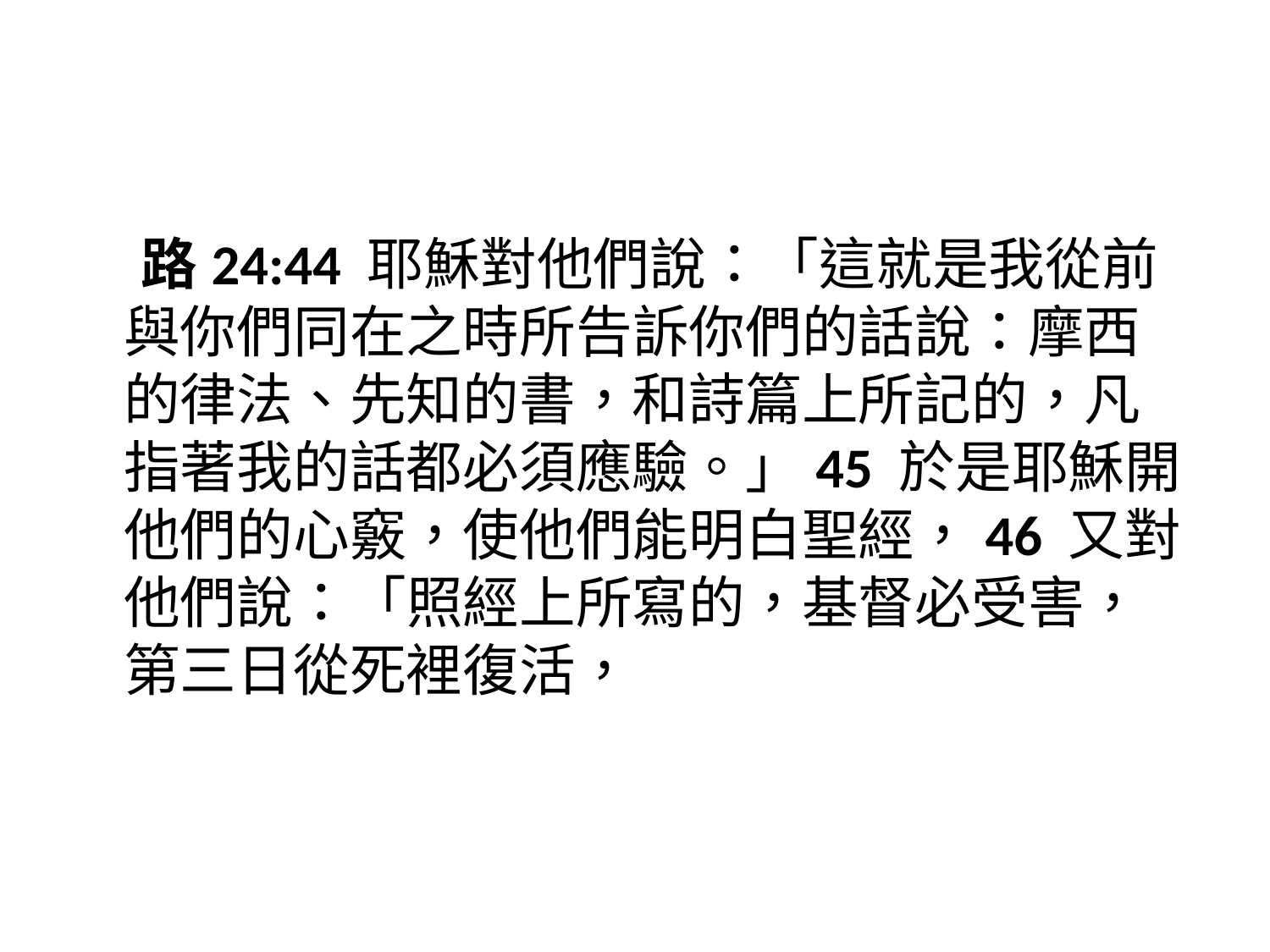

#
    路24:44 耶穌對他們說：「這就是我從前與你們同在之時所告訴你們的話說：摩西的律法、先知的書，和詩篇上所記的，凡指著我的話都必須應驗。」45 於是耶穌開他們的心竅，使他們能明白聖經，46 又對他們說：「照經上所寫的，基督必受害，第三日從死裡復活，